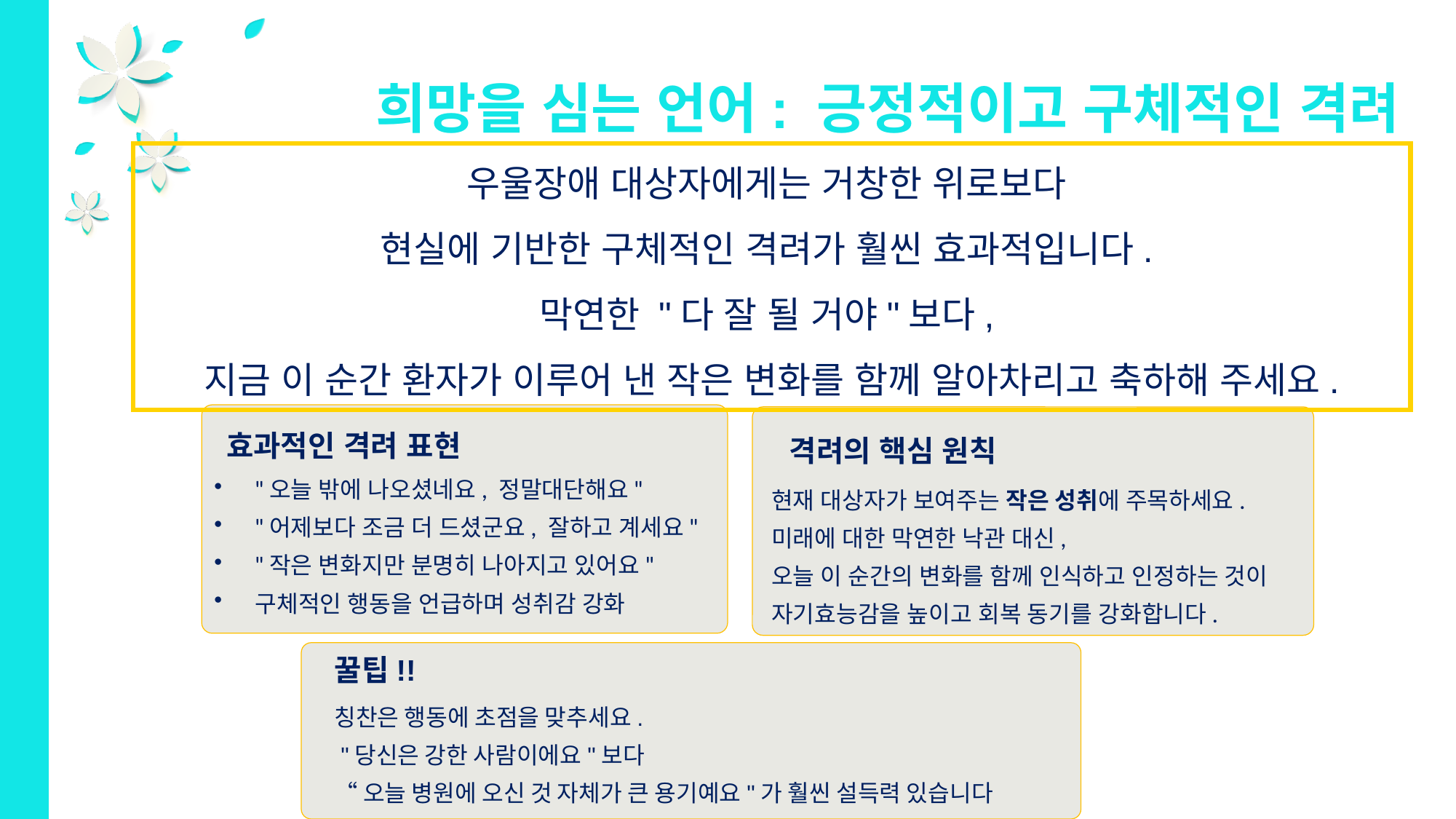

희망을 심는 언어: 긍정적이고 구체적인 격려
우울장애 대상자에게는 거창한 위로보다
현실에 기반한 구체적인 격려가 훨씬 효과적입니다.
막연한 "다 잘 될 거야"보다,
지금 이 순간 환자가 이루어 낸 작은 변화를 함께 알아차리고 축하해 주세요.

효과적인 격려 표현
격려의 핵심 원칙
"오늘 밖에 나오셨네요, 정말대단해요"
"어제보다 조금 더 드셨군요, 잘하고 계세요"
"작은 변화지만 분명히 나아지고 있어요"
구체적인 행동을 언급하며 성취감 강화
현재 대상자가 보여주는 작은 성취에 주목하세요. 미래에 대한 막연한 낙관 대신,
오늘 이 순간의 변화를 함께 인식하고 인정하는 것이 자기효능감을 높이고 회복 동기를 강화합니다.
.

꿀팁!!
칭찬은 행동에 초점을 맞추세요.
 "당신은 강한 사람이에요"보다
“오늘 병원에 오신 것 자체가 큰 용기예요"가 훨씬 설득력 있습니다